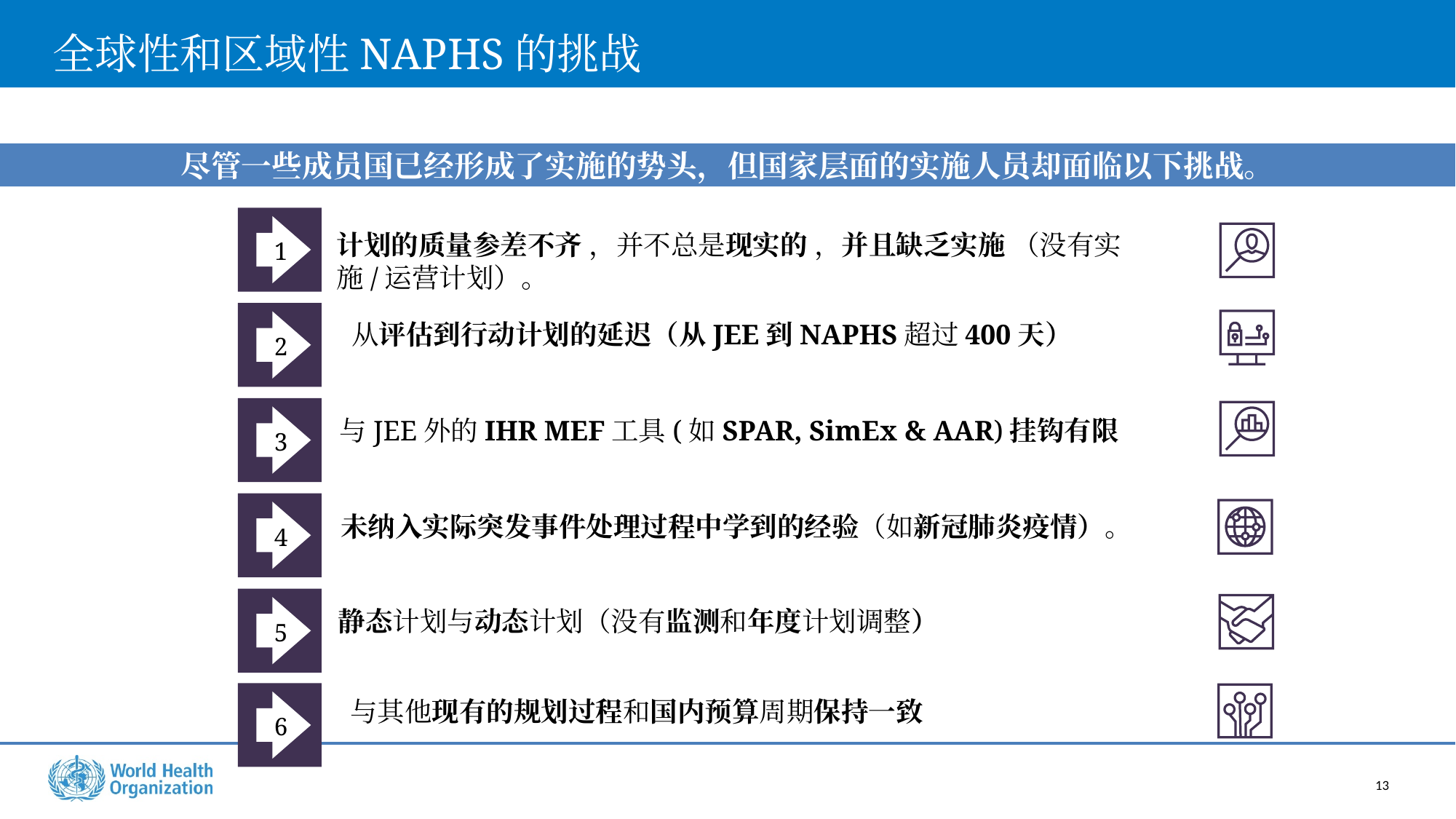

全球性和区域性NAPHS的挑战
尽管一些成员国已经形成了实施的势头，但国家层面的实施人员却面临以下挑战。

计划的质量参差不齐 ，并不总是现实的 ，并且缺乏实施 （没有实施/运营计划）。
1

 从评估到行动计划的延迟（从JEE到NAPHS超过400天）
2

与JEE外的IHR MEF工具(如SPAR, SimEx & AAR)挂钩有限
3

未纳入实际突发事件处理过程中学到的经验（如新冠肺炎疫情）。
4

静态计划与动态计划（没有监测和年度计划调整）
5

 与其他现有的规划过程和国内预算周期保持一致

6